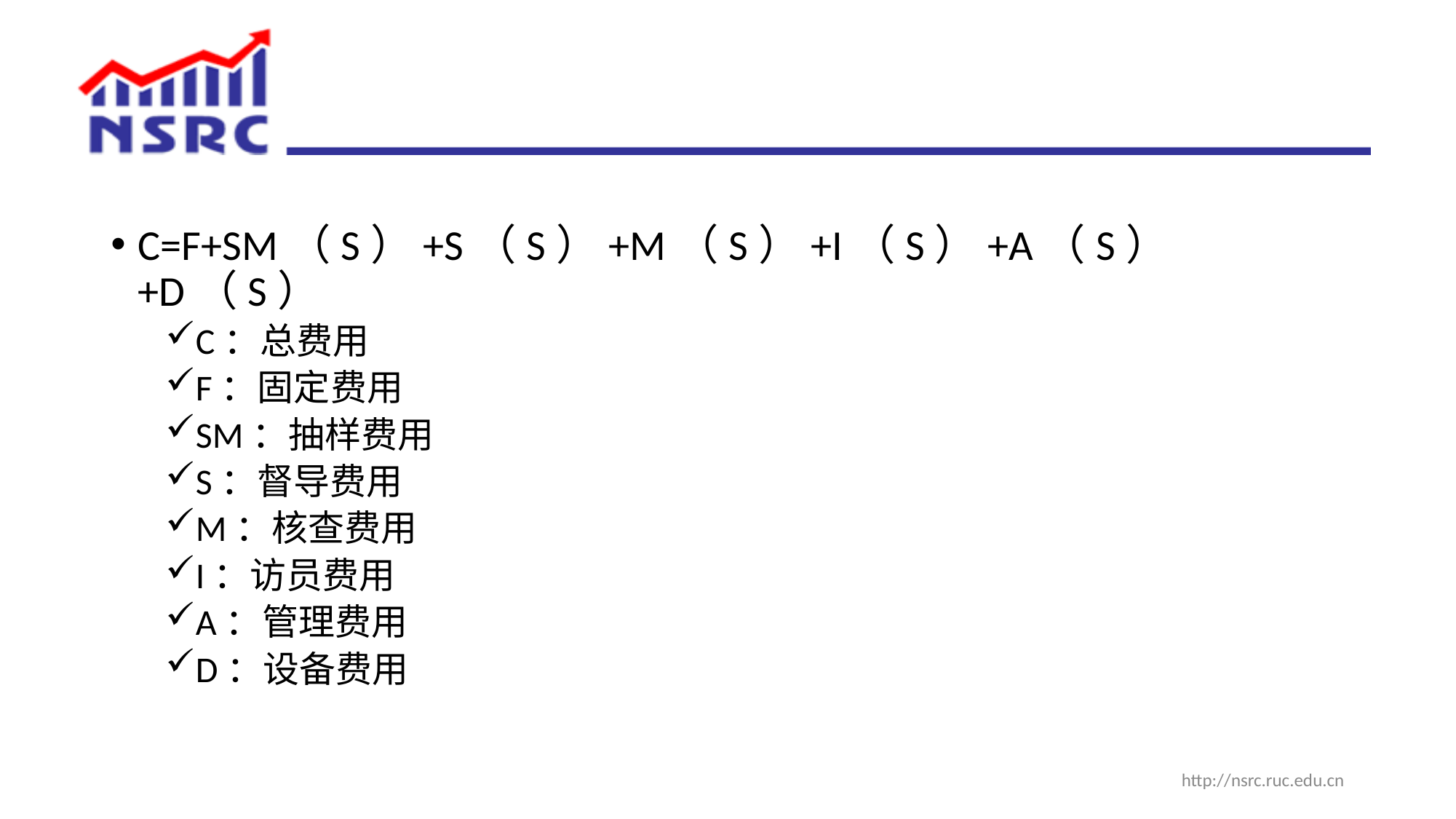

#
C=F+SM（S）+S（S）+M（S）+I（S）+A（S）+D（S）
C：总费用
F：固定费用
SM：抽样费用
S：督导费用
M：核查费用
I：访员费用
A：管理费用
D：设备费用